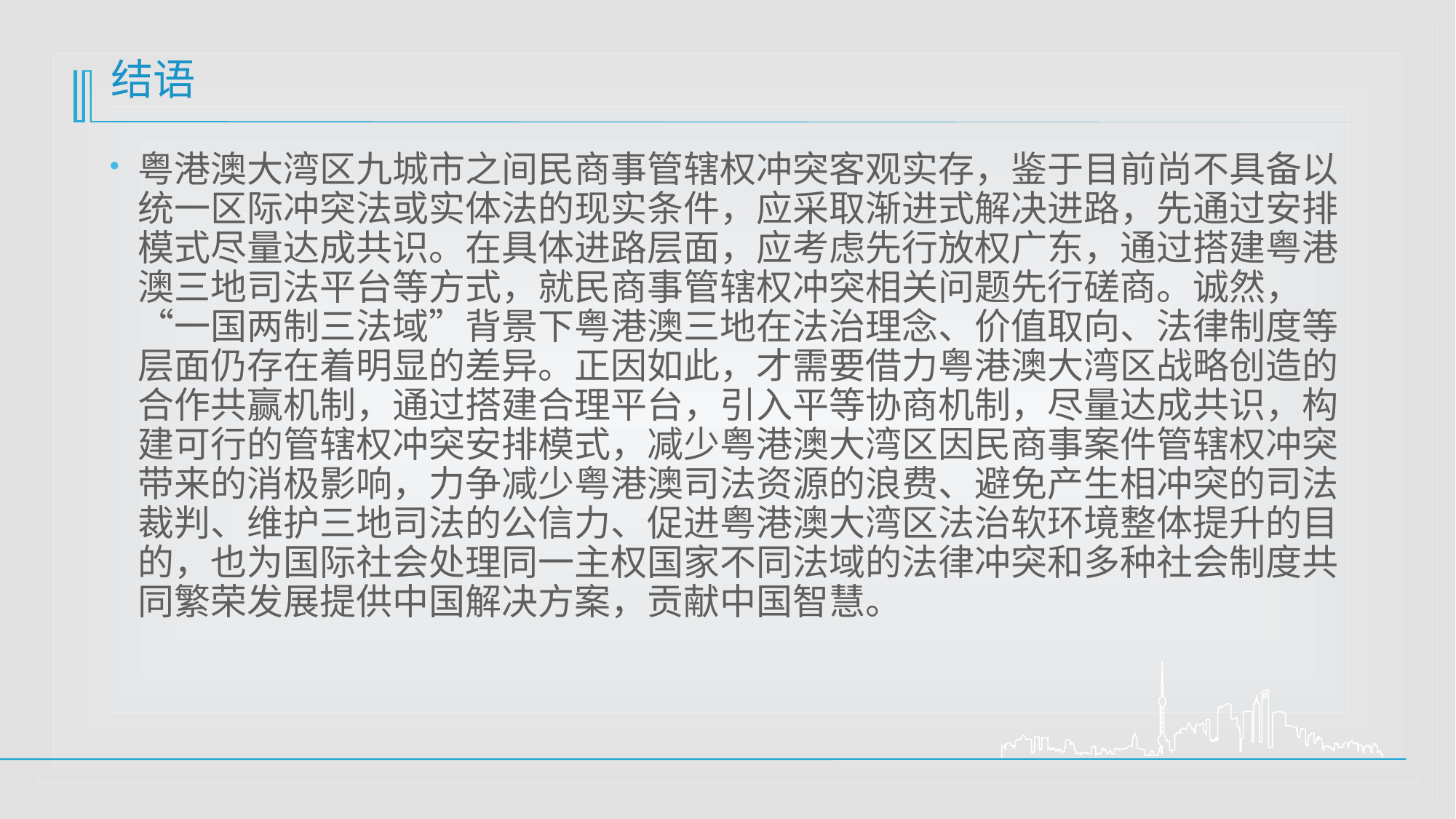

# 结语
粤港澳大湾区九城市之间民商事管辖权冲突客观实存，鉴于目前尚不具备以统一区际冲突法或实体法的现实条件，应采取渐进式解决进路，先通过安排模式尽量达成共识。在具体进路层面，应考虑先行放权广东，通过搭建粤港澳三地司法平台等方式，就民商事管辖权冲突相关问题先行磋商。诚然，“一国两制三法域”背景下粤港澳三地在法治理念、价值取向、法律制度等层面仍存在着明显的差异。正因如此，才需要借力粤港澳大湾区战略创造的合作共赢机制，通过搭建合理平台，引入平等协商机制，尽量达成共识，构建可行的管辖权冲突安排模式，减少粤港澳大湾区因民商事案件管辖权冲突带来的消极影响，力争减少粤港澳司法资源的浪费、避免产生相冲突的司法裁判、维护三地司法的公信力、促进粤港澳大湾区法治软环境整体提升的目的，也为国际社会处理同一主权国家不同法域的法律冲突和多种社会制度共同繁荣发展提供中国解决方案，贡献中国智慧。